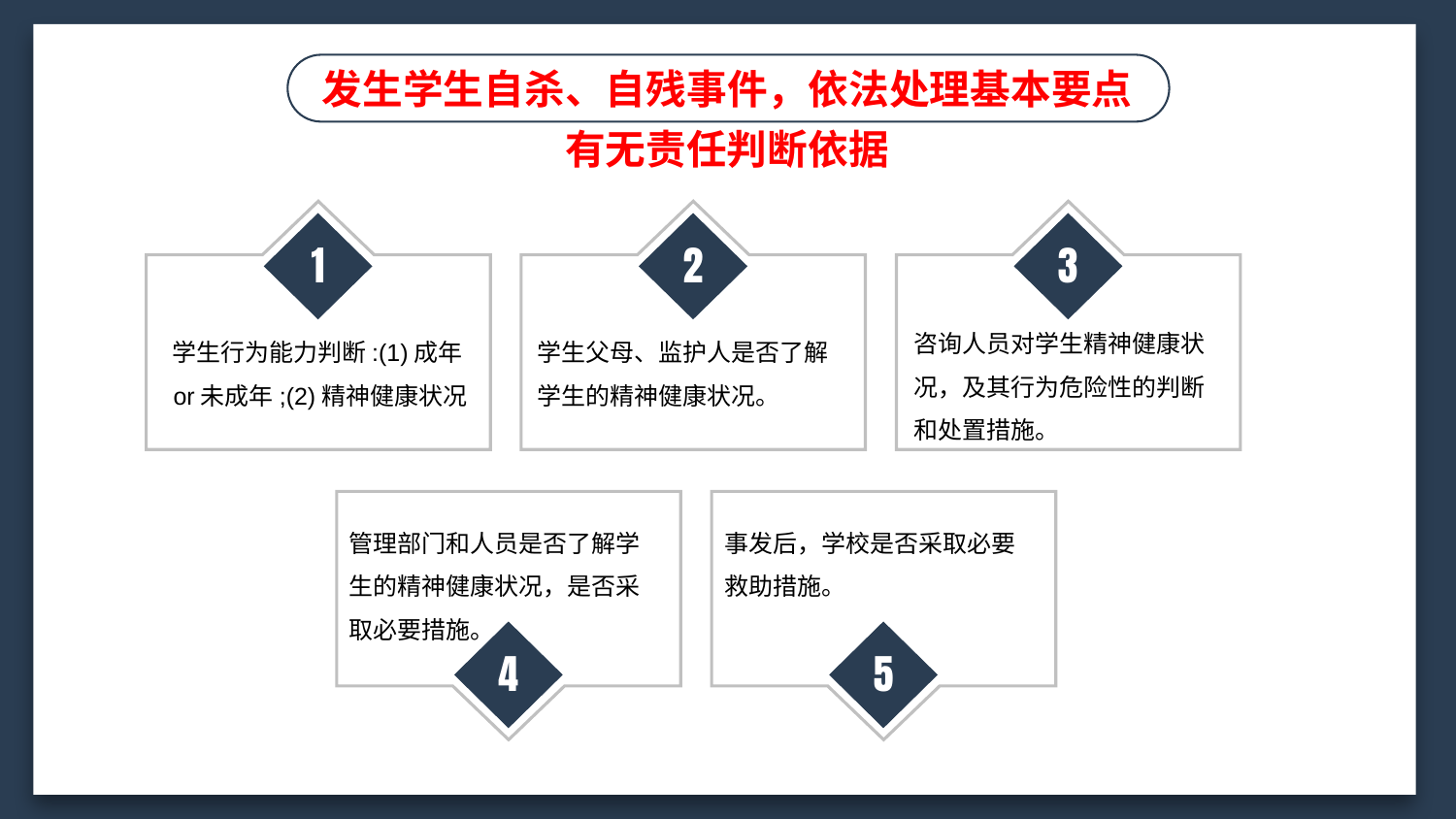

发生学生自杀、自残事件，依法处理基本要点
有无责任判断依据

1
2
3
咨询人员对学生精神健康状况，及其行为危险性的判断和处置措施。
学生行为能力判断:(1)成年or未成年;(2)精神健康状况
学生父母、监护人是否了解学生的精神健康状况。

管理部门和人员是否了解学生的精神健康状况，是否采取必要措施。
事发后，学校是否采取必要救助措施。
4
5